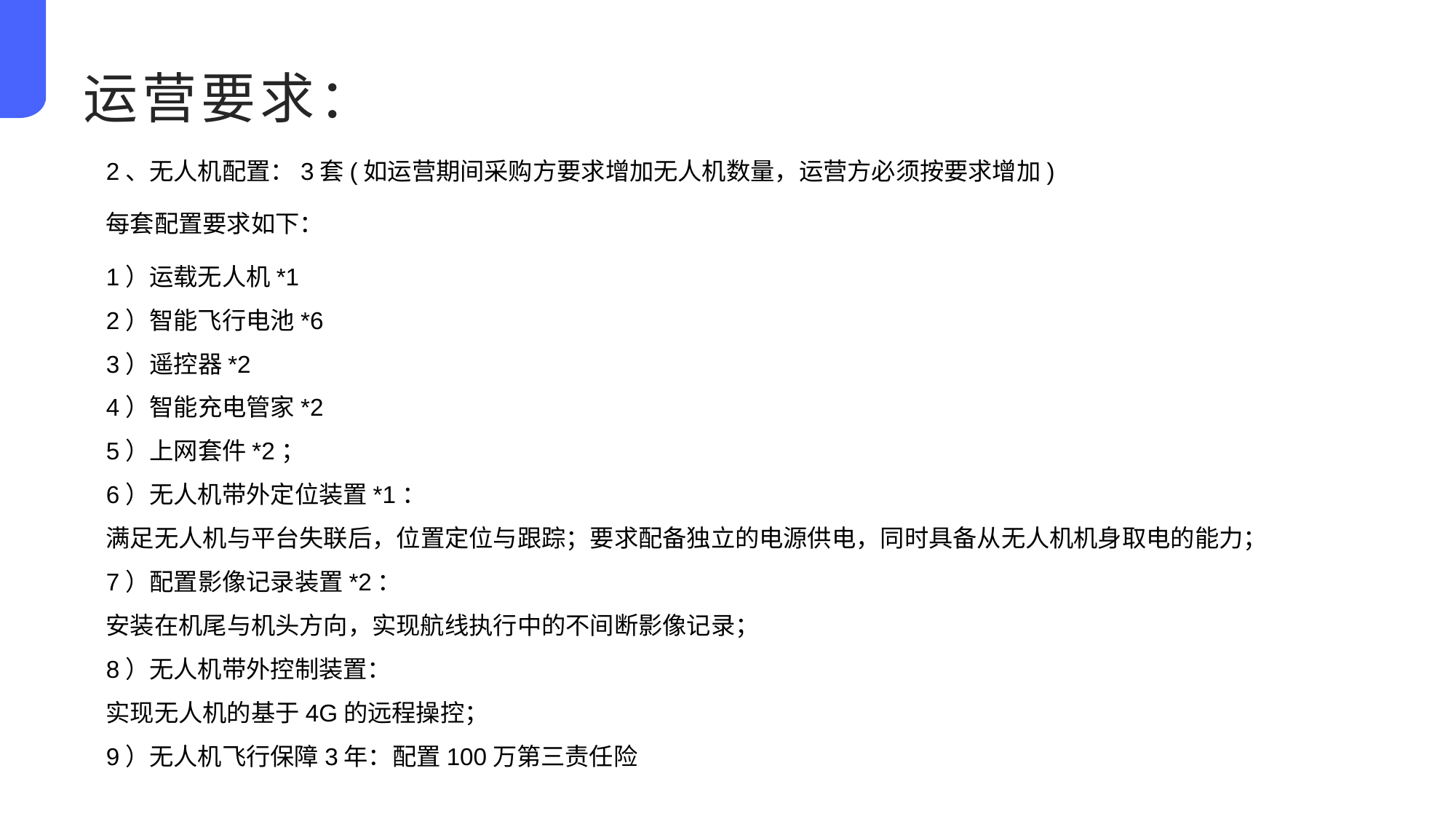

运营要求：
2、无人机配置：3套(如运营期间采购方要求增加无人机数量，运营方必须按要求增加)
每套配置要求如下：
1）运载无人机*1
2）智能飞行电池*6
3）遥控器*2
4）智能充电管家*2
5）上网套件*2；
6）无人机带外定位装置*1：
满足无人机与平台失联后，位置定位与跟踪；要求配备独立的电源供电，同时具备从无人机机身取电的能力；
7）配置影像记录装置*2：
安装在机尾与机头方向，实现航线执行中的不间断影像记录；
8）无人机带外控制装置：
实现无人机的基于4G的远程操控；
9）无人机飞行保障3年：配置100万第三责任险

25